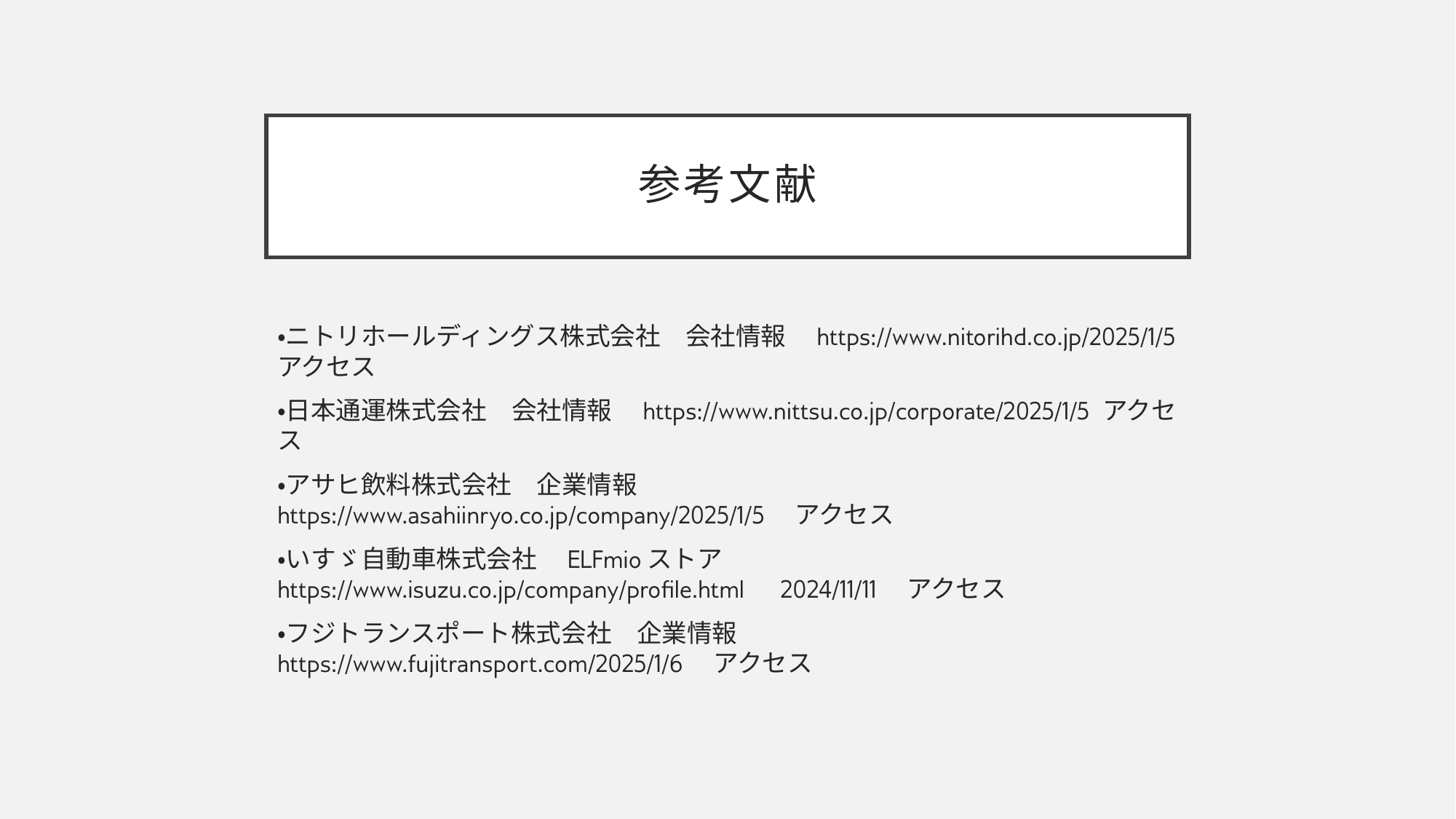

# 参考文献
・ニトリホールディングス株式会社　会社情報　https://www.nitorihd.co.jp/2025/1/5 アクセス
・日本通運株式会社　会社情報　https://www.nittsu.co.jp/corporate/2025/1/5 アクセス
・アサヒ飲料株式会社　企業情報　https://www.asahiinryo.co.jp/company/2025/1/5　アクセス
・いすゞ自動車株式会社　ELFmioストア　https://www.isuzu.co.jp/company/profile.html　2024/11/11　アクセス
・フジトランスポート株式会社　企業情報　https://www.fujitransport.com/2025/1/6　アクセス